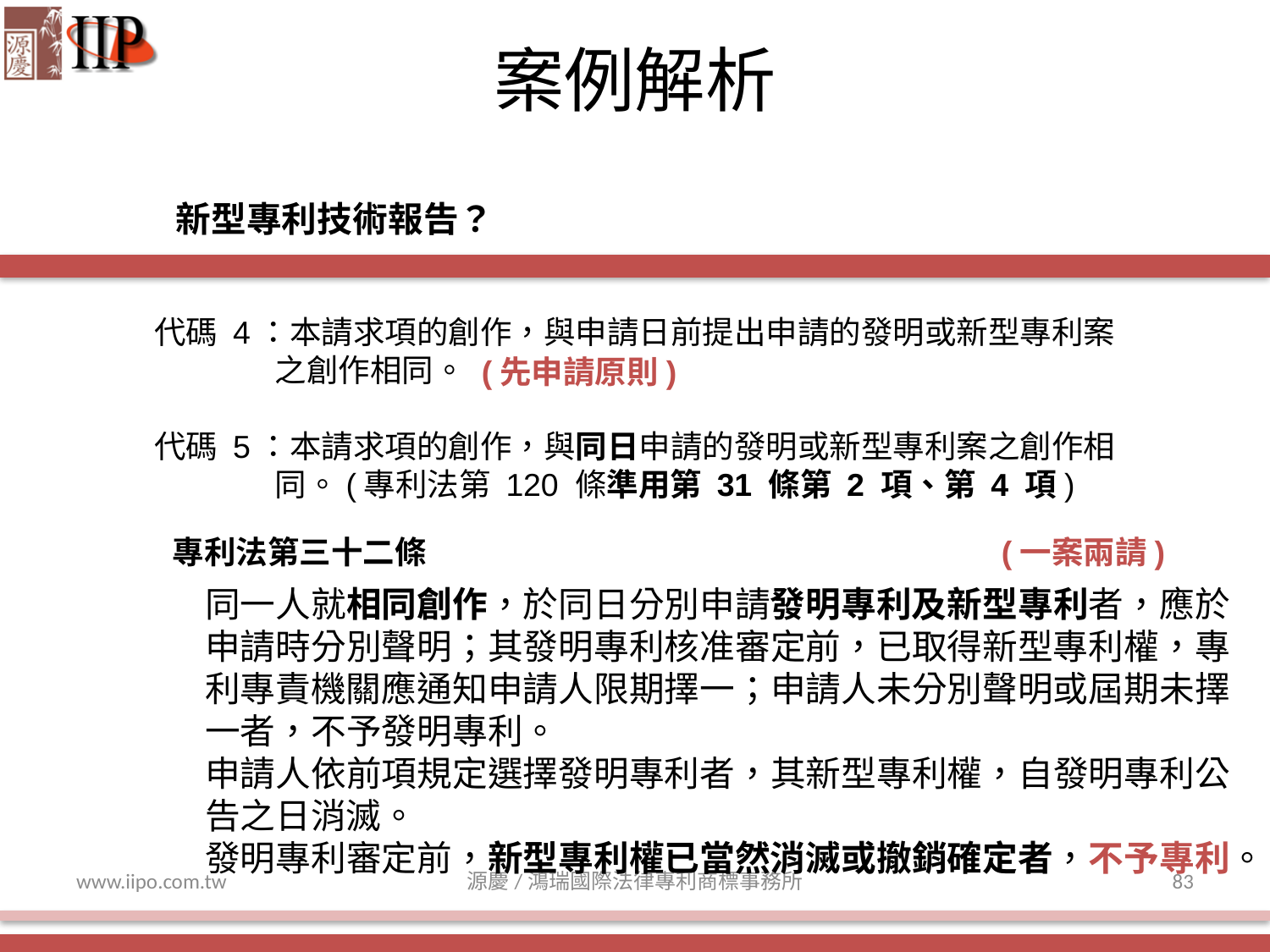

案例解析
新型專利技術報告？
代碼 4：本請求項的創作，與申請日前提出申請的發明或新型專利案
                 之創作相同。

代碼 5：本請求項的創作，與同日申請的發明或新型專利案之創作相
                 同。(專利法第 120 條準用第 31 條第 2 項、第 4 項)
(先申請原則)
專利法第三十二條
同一人就相同創作，於同日分別申請發明專利及新型專利者，應於申請時分別聲明；其發明專利核准審定前，已取得新型專利權，專利專責機關應通知申請人限期擇一；申請人未分別聲明或屆期未擇一者，不予發明專利。
申請人依前項規定選擇發明專利者，其新型專利權，自發明專利公告之日消滅。
發明專利審定前，新型專利權已當然消滅或撤銷確定者，不予專利。
(一案兩請)
www.iipo.com.tw
源慶/鴻瑞國際法律專利商標事務所
83